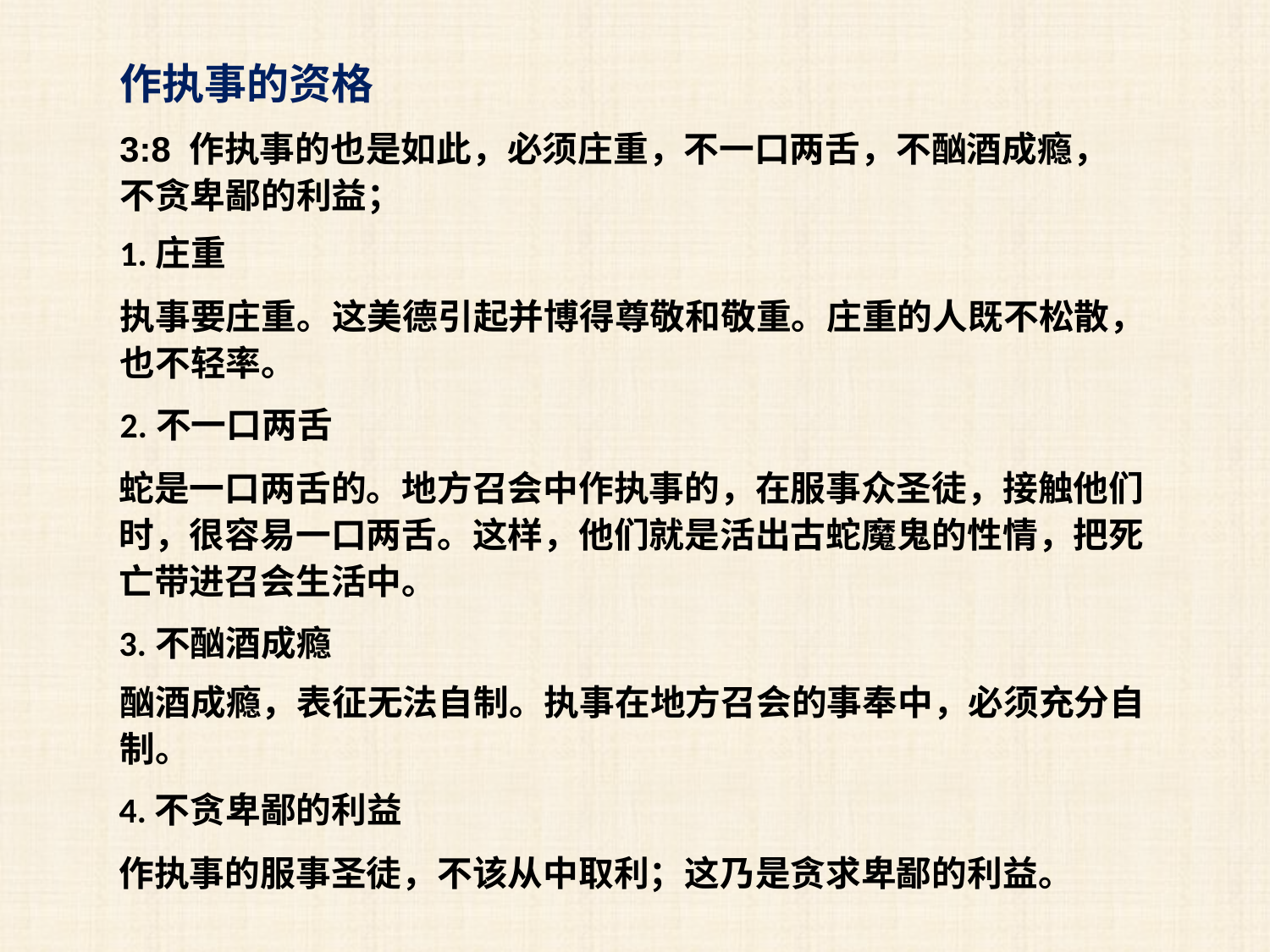

作执事的资格
3:8 作执事的也是如此，必须庄重，不一口两舌，不酗酒成瘾，不贪卑鄙的利益；
1.庄重
执事要庄重。这美德引起并博得尊敬和敬重。庄重的人既不松散，也不轻率。
2.不一口两舌
蛇是一口两舌的。地方召会中作执事的，在服事众圣徒，接触他们时，很容易一口两舌。这样，他们就是活出古蛇魔鬼的性情，把死亡带进召会生活中。
3.不酗酒成瘾
酗酒成瘾，表征无法自制。执事在地方召会的事奉中，必须充分自制。
4.不贪卑鄙的利益
作执事的服事圣徒，不该从中取利；这乃是贪求卑鄙的利益。